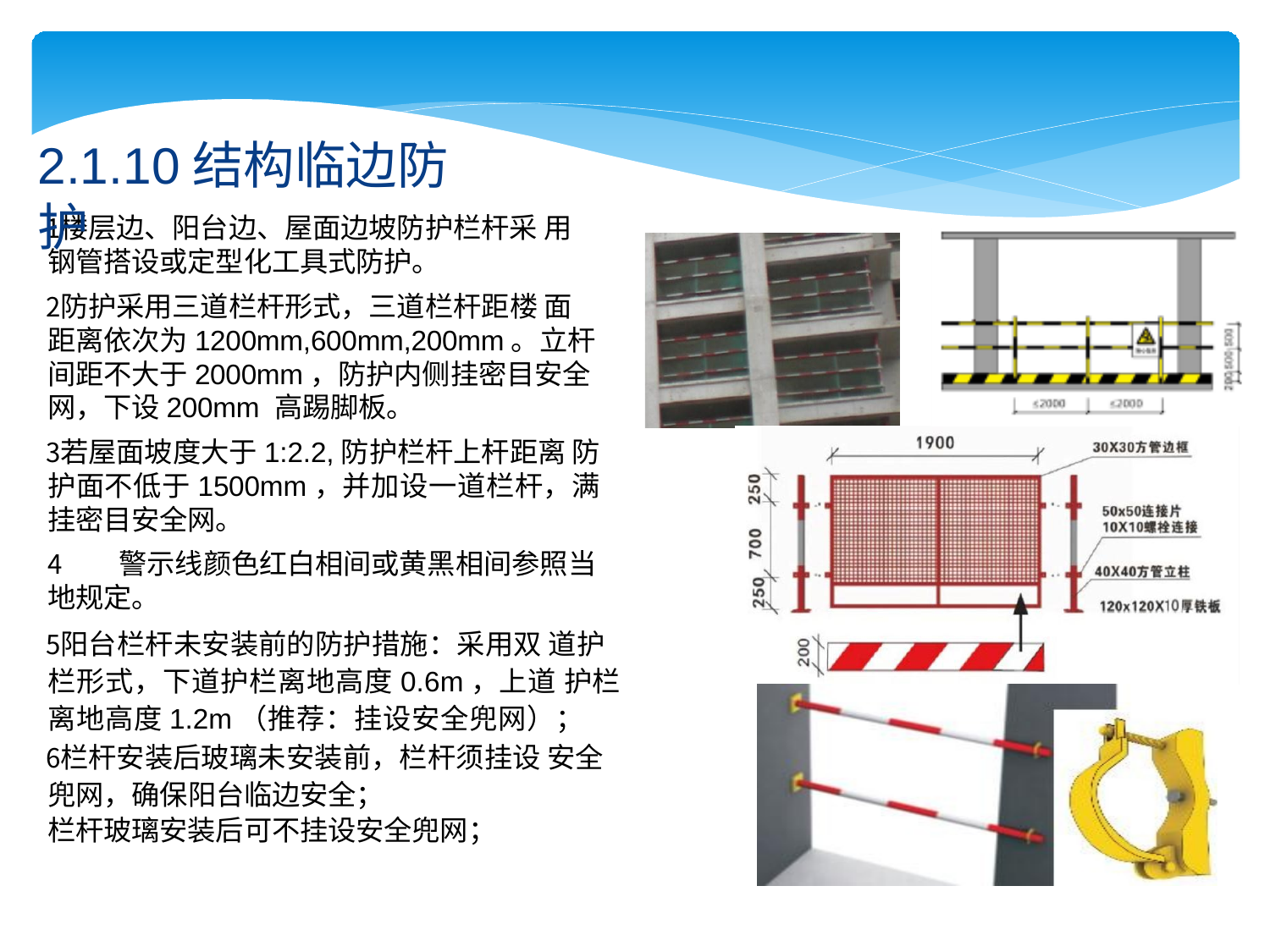

# 2.1.10结构临边防护
楼层边、阳台边、屋面边坡防护栏杆采 用钢管搭设或定型化工具式防护。
防护采用三道栏杆形式，三道栏杆距楼 面距离依次为1200mm,600mm,200mm。立杆 间距不大于2000mm，防护内侧挂密目安全 网，下设200mm 高踢脚板。
若屋面坡度大于1:2.2,防护栏杆上杆距离 防护面不低于1500mm，并加设一道栏杆，满 挂密目安全网。
警示线颜色红白相间或黄黑相间参照当
地规定。
阳台栏杆未安装前的防护措施：采用双 道护栏形式，下道护栏离地高度0.6m，上道 护栏离地高度1.2m（推荐：挂设安全兜网）；
栏杆安装后玻璃未安装前，栏杆须挂设 安全兜网，确保阳台临边安全；
栏杆玻璃安装后可不挂设安全兜网；